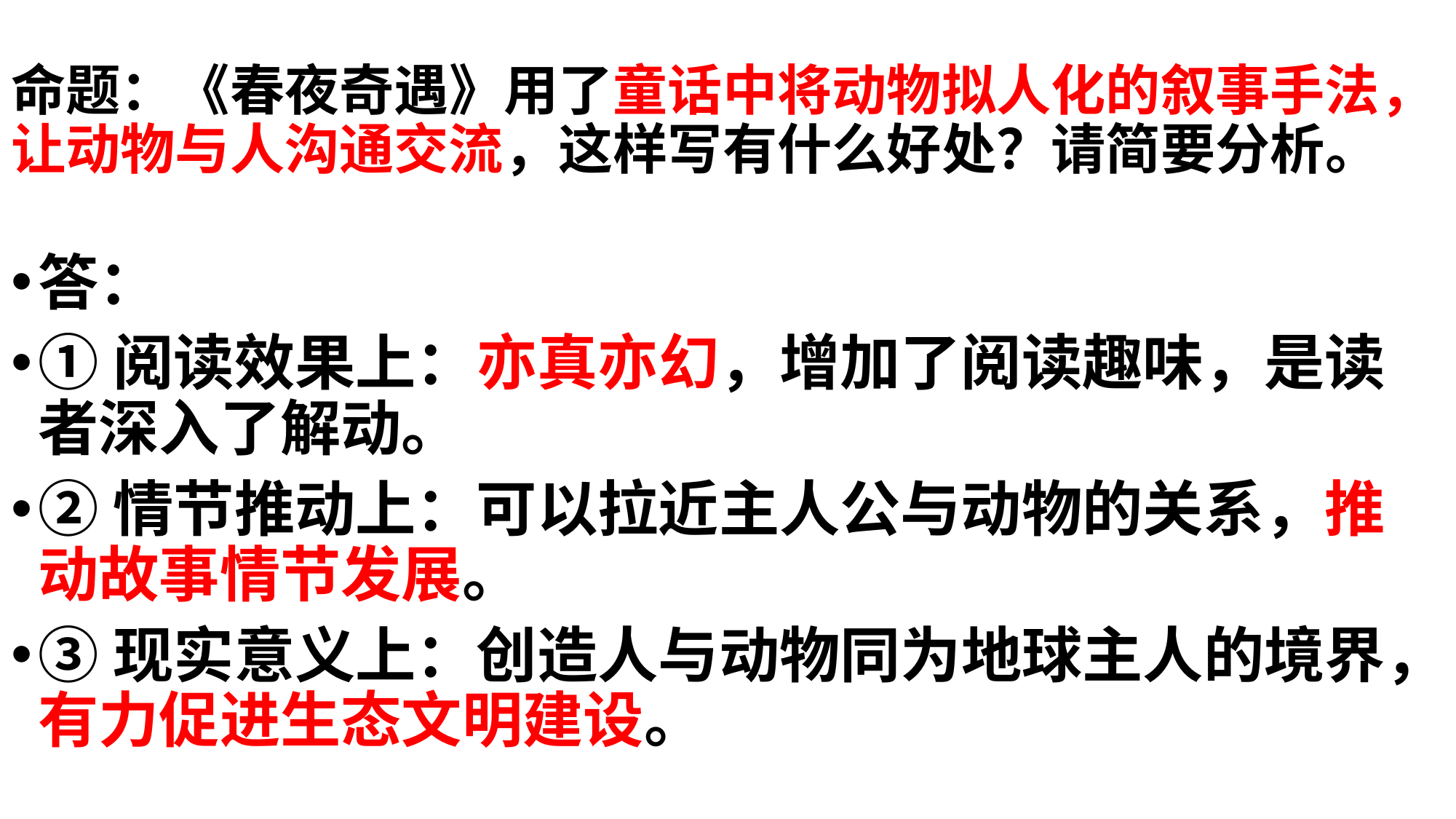

# 命题：《春夜奇遇》用了童话中将动物拟人化的叙事手法，让动物与人沟通交流，这样写有什么好处？请简要分析。
答：
①阅读效果上：亦真亦幻，增加了阅读趣味，是读者深入了解动。
②情节推动上：可以拉近主人公与动物的关系，推动故事情节发展。
③现实意义上：创造人与动物同为地球主人的境界，有力促进生态文明建设。